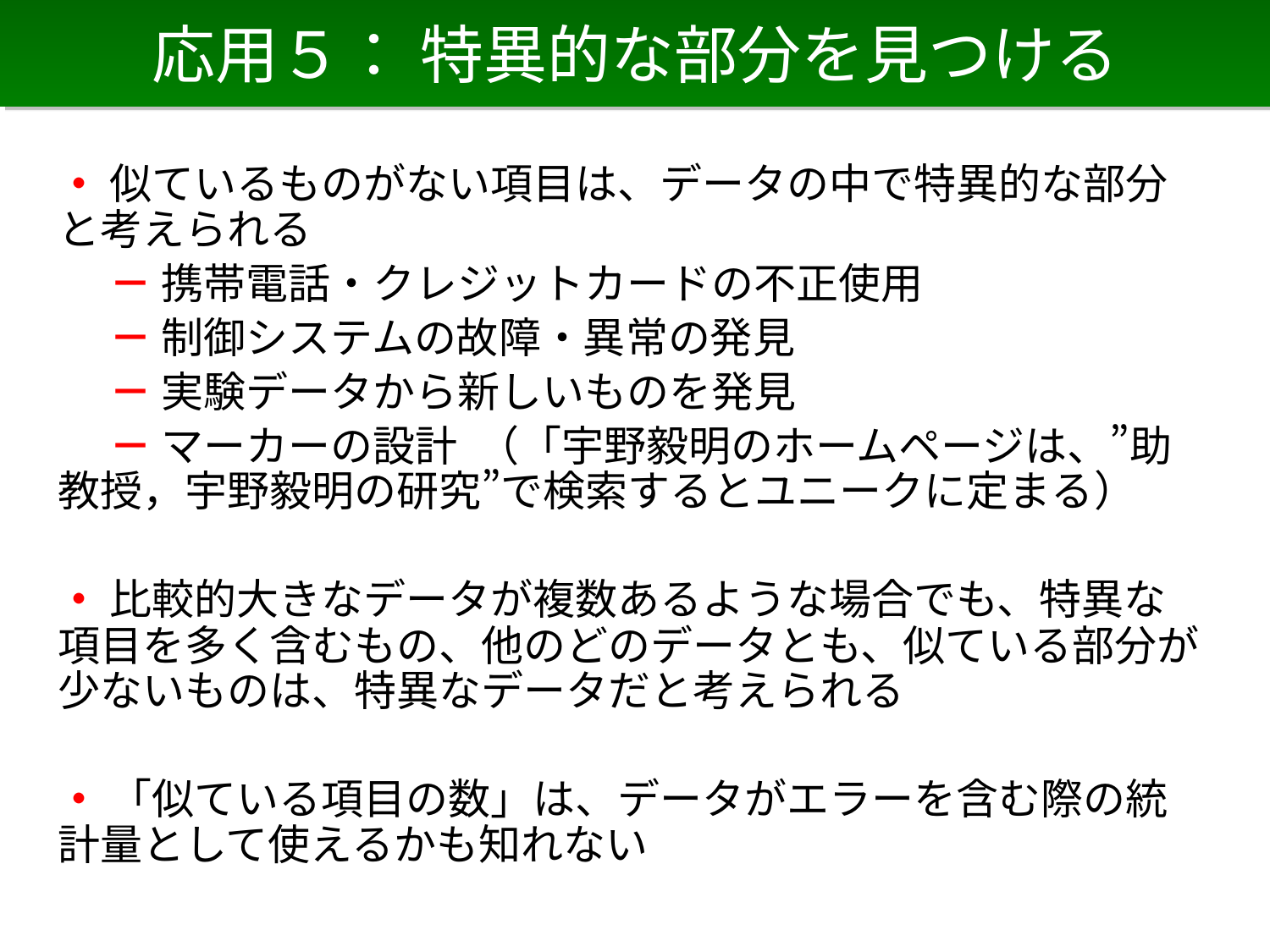

# 応用５： 特異的な部分を見つける
・ 似ているものがない項目は、データの中で特異的な部分と考えられる
　 － 携帯電話・クレジットカードの不正使用
　 － 制御システムの故障・異常の発見
　 － 実験データから新しいものを発見
　 － マーカーの設計  （「宇野毅明のホームページは、”助教授，宇野毅明の研究”で検索するとユニークに定まる）

・ 比較的大きなデータが複数あるような場合でも、特異な項目を多く含むもの、他のどのデータとも、似ている部分が少ないものは、特異なデータだと考えられる

・ 「似ている項目の数」は、データがエラーを含む際の統計量として使えるかも知れない